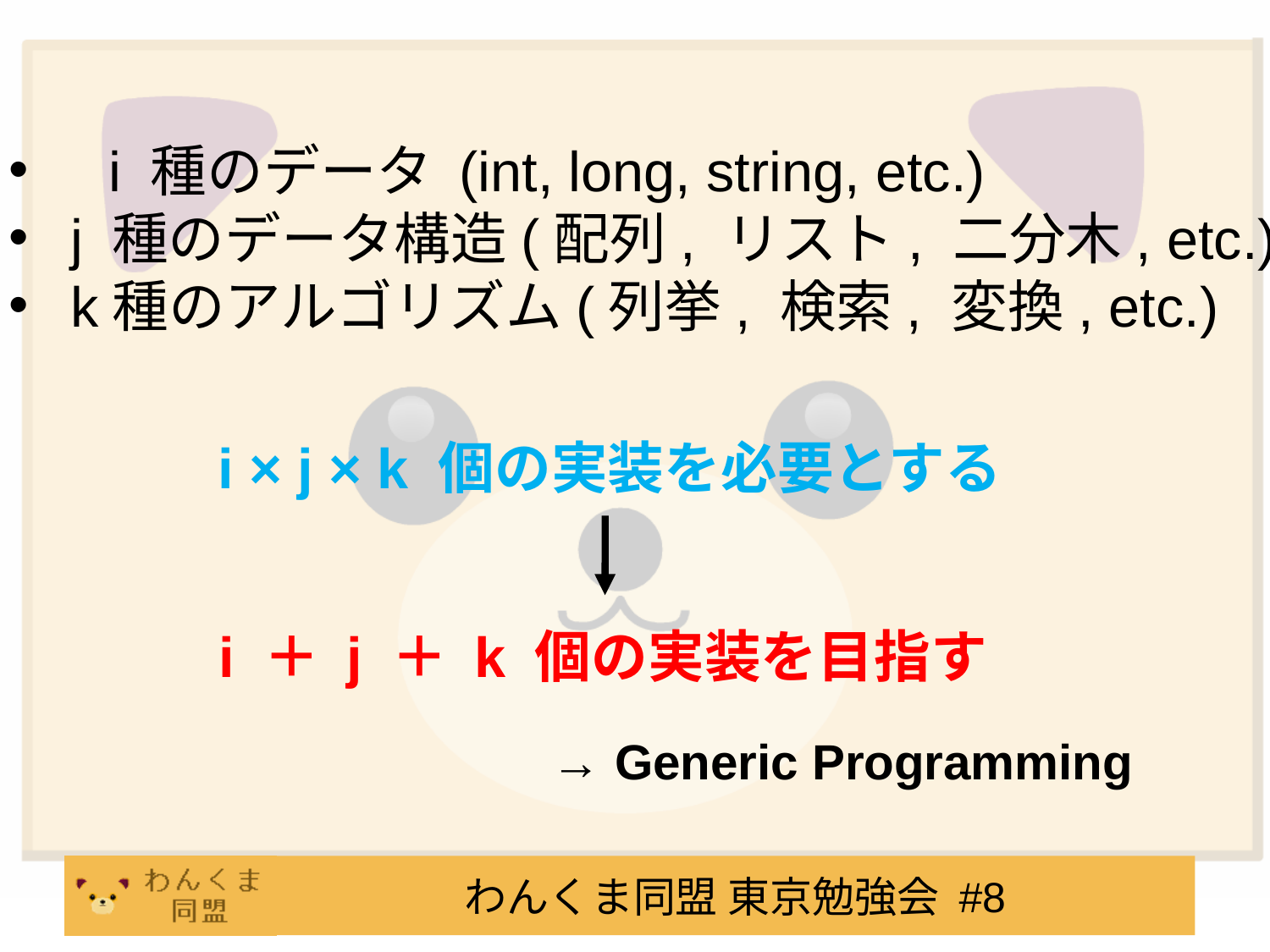

i 種のデータ (int, long, string, etc.)
  j 種のデータ構造(配列, リスト, 二分木, etc.)
  k種のアルゴリズム(列挙, 検索, 変換, etc.)
i × j × k 個の実装を必要とする
i ＋ j ＋ k 個の実装を目指す
→ Generic Programming